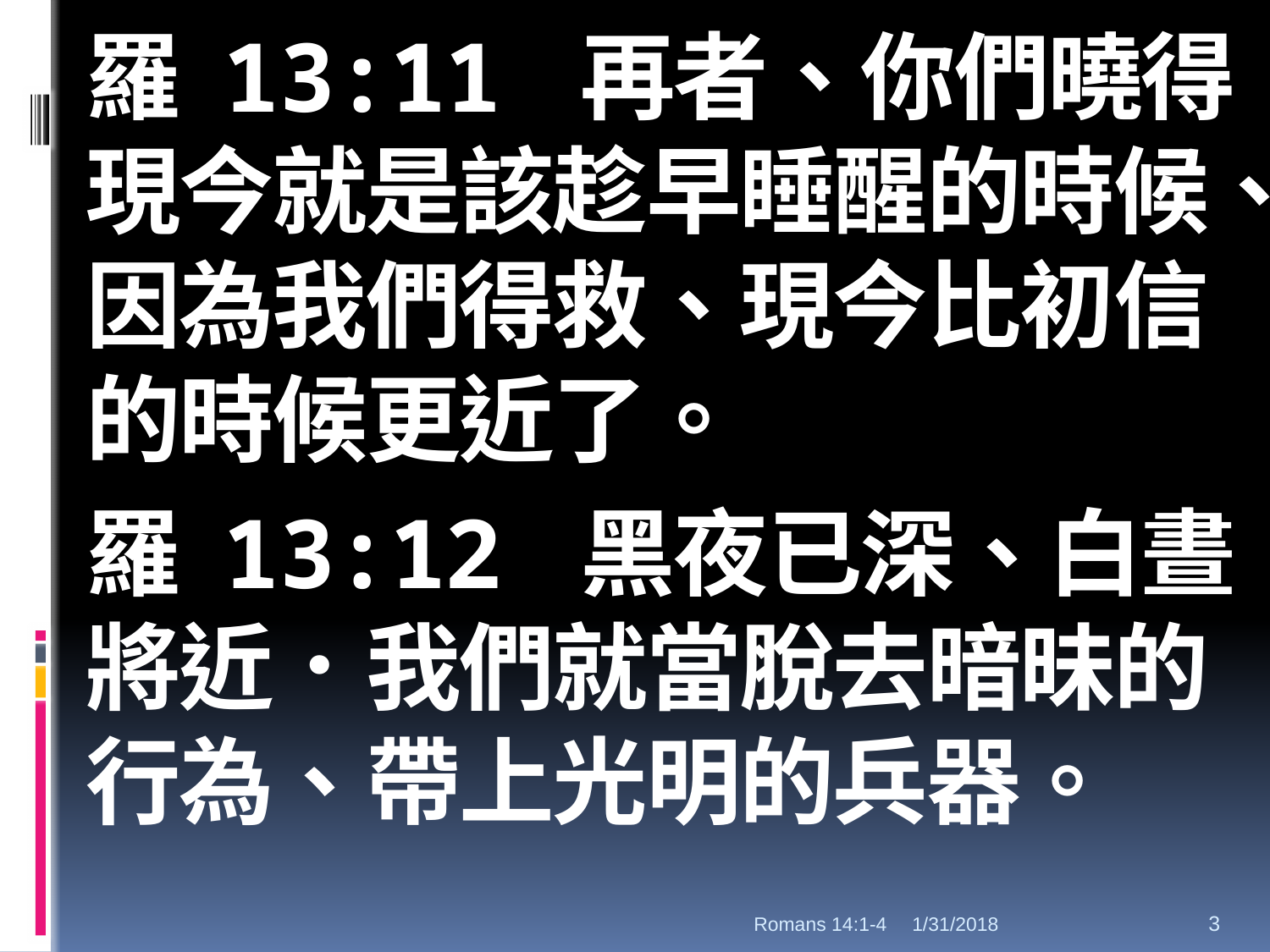

羅 13:11 再者、你們曉得現今就是該趁早睡醒的時候、因為我們得救、現今比初信的時候更近了。
羅 13:12 黑夜已深、白晝將近．我們就當脫去暗昧的行為、帶上光明的兵器。

#
Romans 14:1-4
1/31/2018
3